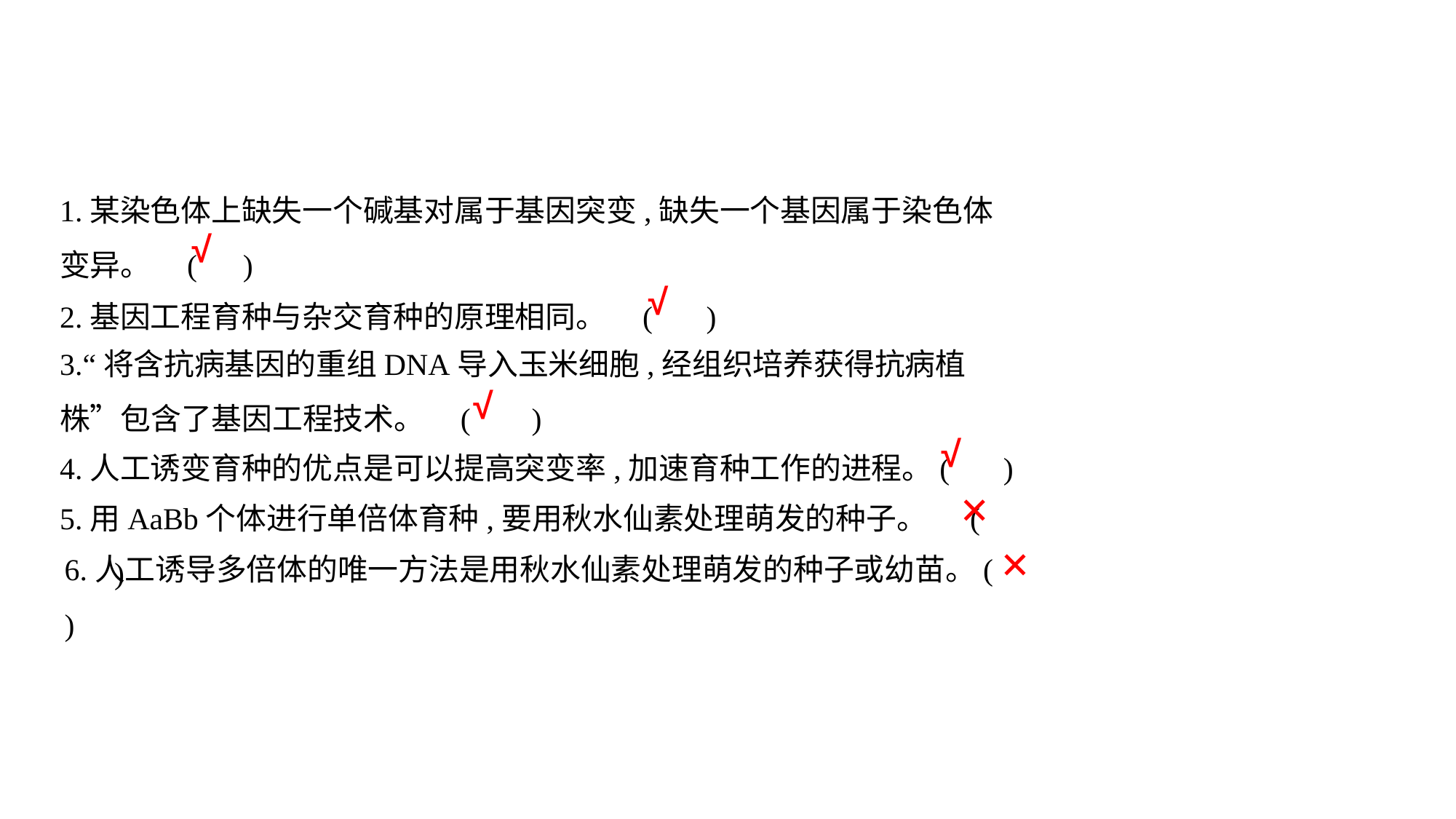

1.某染色体上缺失一个碱基对属于基因突变,缺失一个基因属于染色体
变异。 (      )
√
√
2.基因工程育种与杂交育种的原理相同。 (       )
3.“将含抗病基因的重组DNA导入玉米细胞,经组织培养获得抗病植
株”包含了基因工程技术。 (        )
√
√
4.人工诱变育种的优点是可以提高突变率,加速育种工作的进程。(       )
5.用AaBb个体进行单倍体育种,要用秋水仙素处理萌发的种子。  (      )
✕
6.人工诱导多倍体的唯一方法是用秋水仙素处理萌发的种子或幼苗。(    )
✕